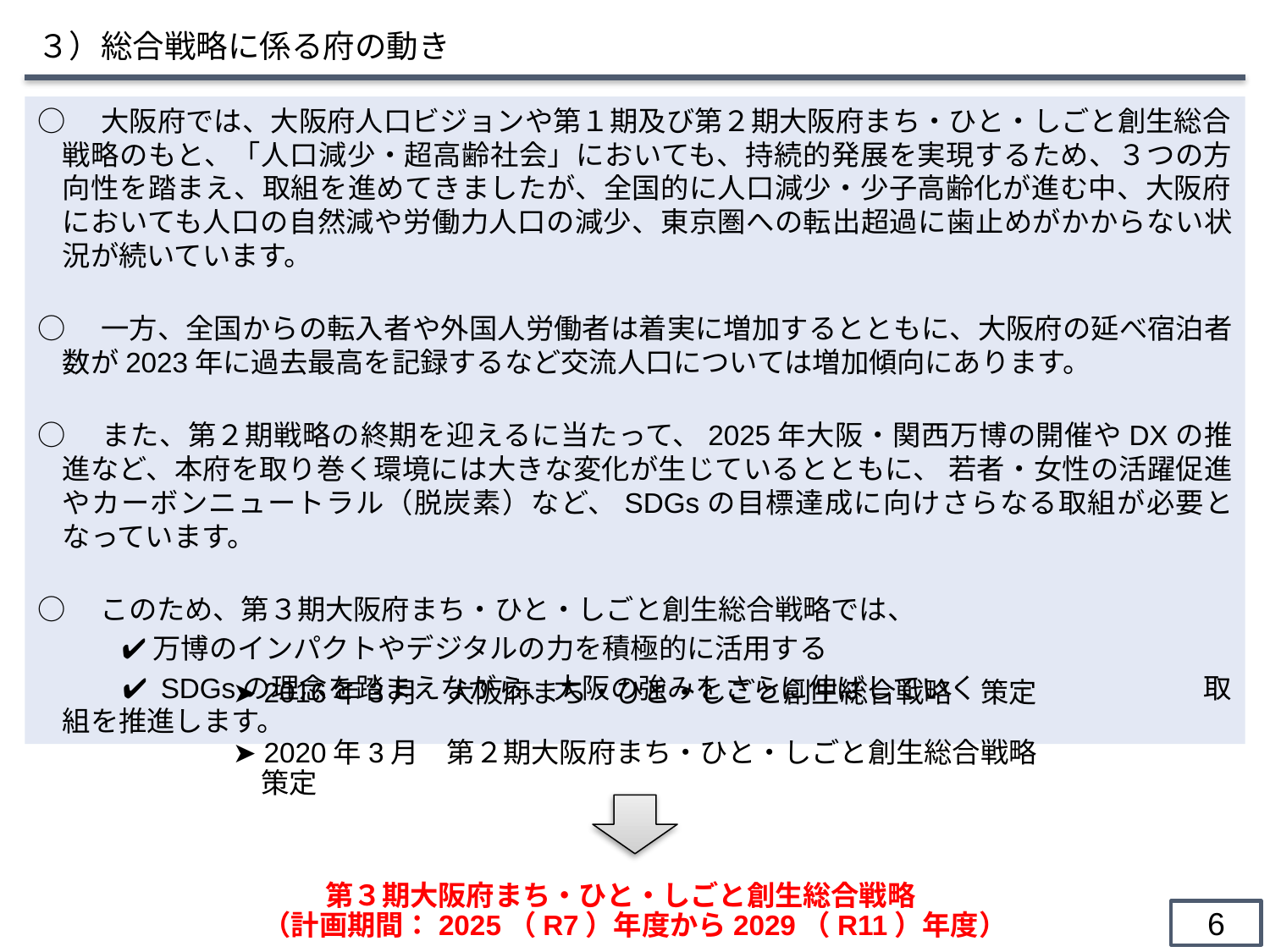

３）総合戦略に係る府の動き
○　大阪府では、大阪府人口ビジョンや第１期及び第２期大阪府まち・ひと・しごと創生総合戦略のもと、「人口減少・超高齢社会」においても、持続的発展を実現するため、３つの方向性を踏まえ、取組を進めてきましたが、全国的に人口減少・少子高齢化が進む中、大阪府においても人口の自然減や労働力人口の減少、東京圏への転出超過に歯止めがかからない状況が続いています。

○　一方、全国からの転入者や外国人労働者は着実に増加するとともに、大阪府の延べ宿泊者数が2023年に過去最高を記録するなど交流人口については増加傾向にあります。

○　また、第２期戦略の終期を迎えるに当たって、2025年大阪・関西万博の開催やDXの推進など、本府を取り巻く環境には大きな変化が生じているとともに、 若者・女性の活躍促進やカーボンニュートラル（脱炭素）など、SDGsの目標達成に向けさらなる取組が必要となっています。

○　このため、第３期大阪府まち・ひと・しごと創生総合戦略では、
　　　✔ 万博のインパクトやデジタルの力を積極的に活用する
　　　✔ SDGsの理念を踏まえながら、大阪の強みをさらに伸ばしていく　　　　　　　　取組を推進します。
➤ 2016年3月　大阪府まち・ひと・しごと創生総合戦略　策定

➤ 2020年3月　第２期大阪府まち・ひと・しごと創生総合戦略　策定

第３期大阪府まち・ひと・しごと創生総合戦略
（計画期間：2025（R7）年度から2029（R11）年度）
6